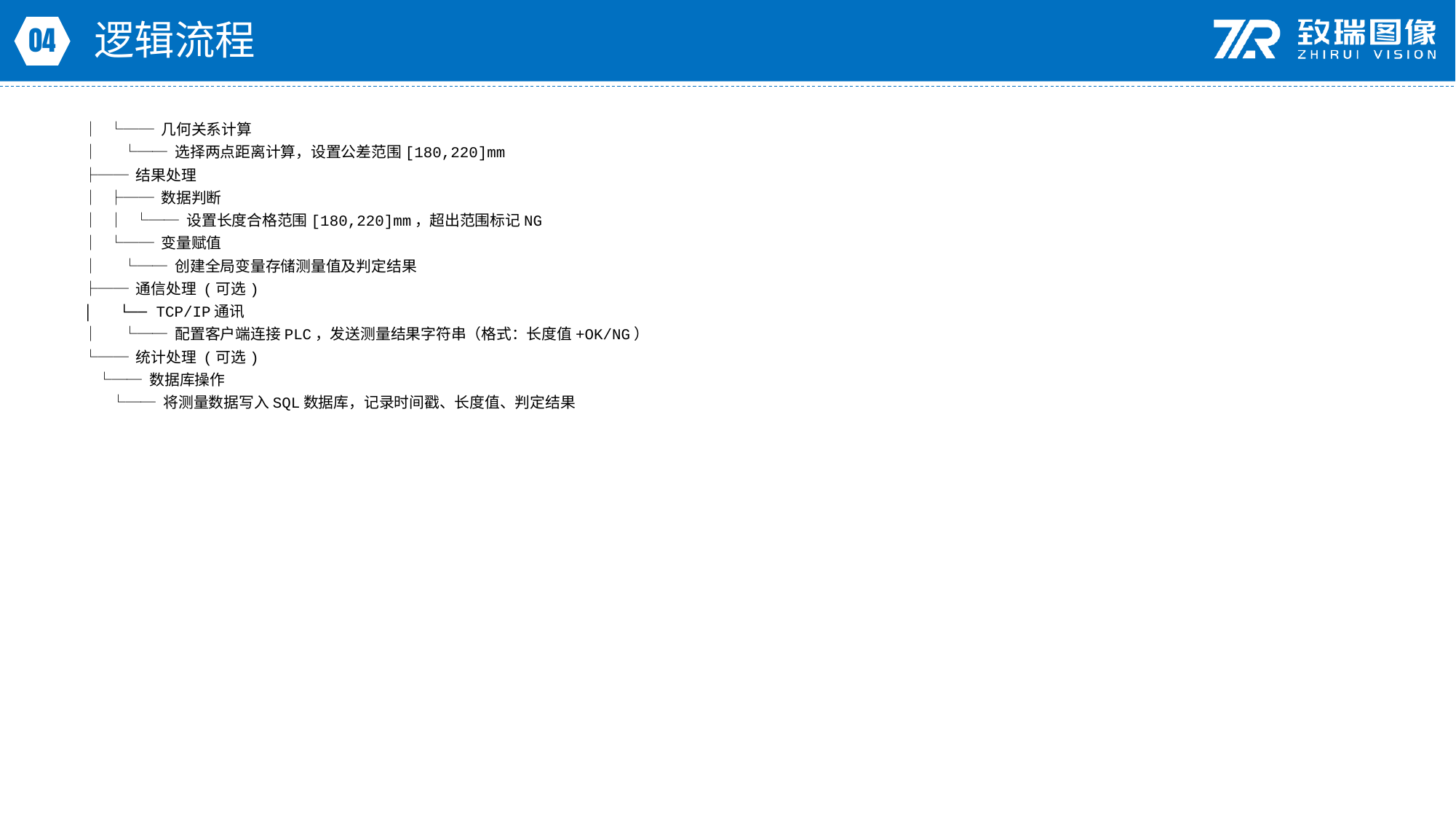

逻辑流程
04

│   └── 几何关系计算
│       └── 选择两点距离计算，设置公差范围[180,220]mm
├── 结果处理
│   ├── 数据判断
│   │   └── 设置长度合格范围[180,220]mm，超出范围标记NG
│   └── 变量赋值
│       └── 创建全局变量存储测量值及判定结果
├── 通信处理 (可选)
│   └── TCP/IP通讯
│       └── 配置客户端连接PLC，发送测量结果字符串（格式：长度值+OK/NG）
└── 统计处理 (可选)
    └── 数据库操作
        └── 将测量数据写入SQL数据库，记录时间戳、长度值、判定结果